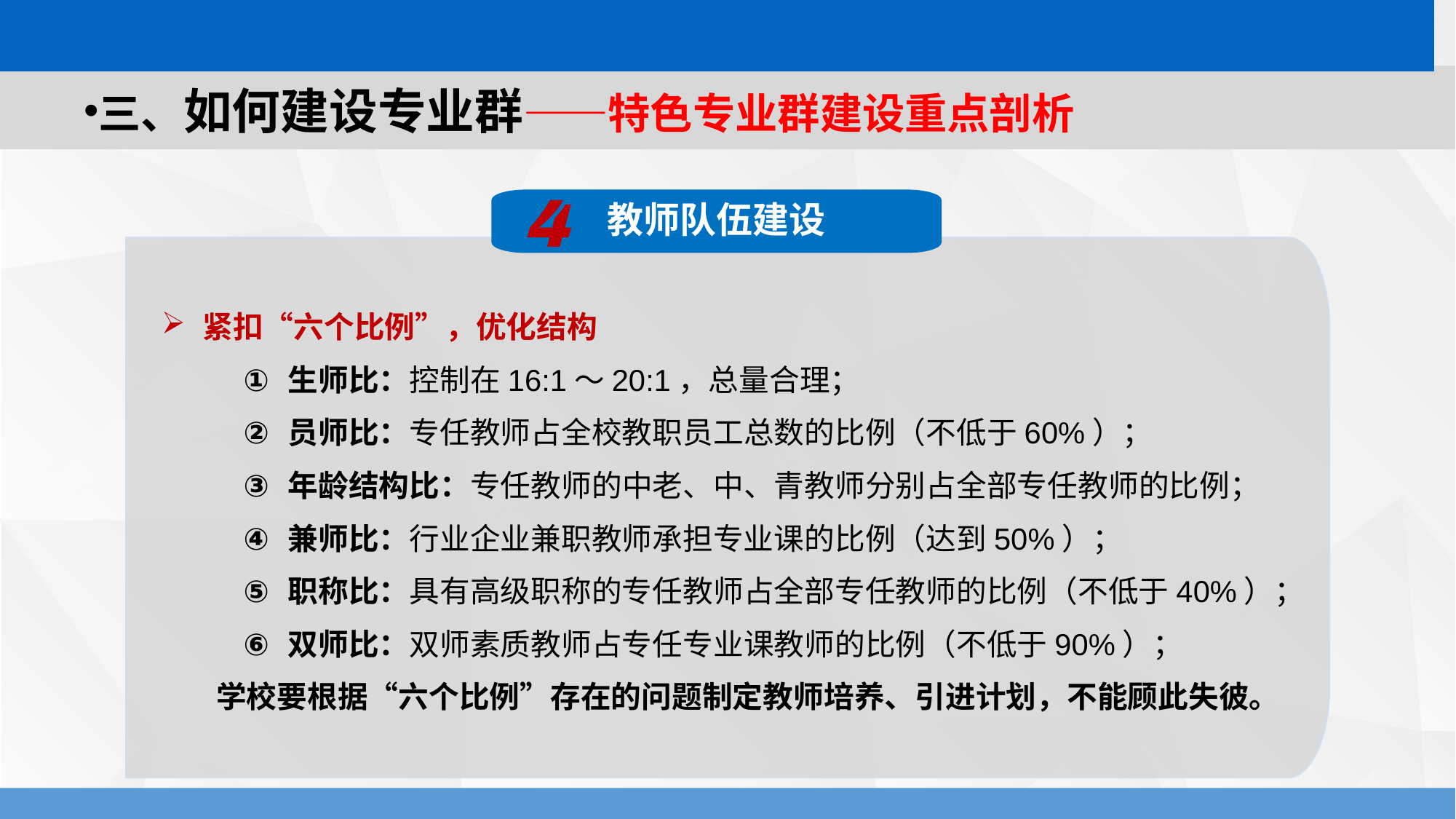

# 三、如何建设专业群——特色专业群建设重点剖析

4
教师队伍建设
紧扣“六个比例”，优化结构
 生师比：控制在16:1～20:1，总量合理；
 员师比：专任教师占全校教职员工总数的比例（不低于60%）；
 年龄结构比：专任教师的中老、中、青教师分别占全部专任教师的比例；
 兼师比：行业企业兼职教师承担专业课的比例（达到50%）；
 职称比：具有高级职称的专任教师占全部专任教师的比例（不低于40%）；
 双师比：双师素质教师占专任专业课教师的比例（不低于90%）；
学校要根据“六个比例”存在的问题制定教师培养、引进计划，不能顾此失彼。